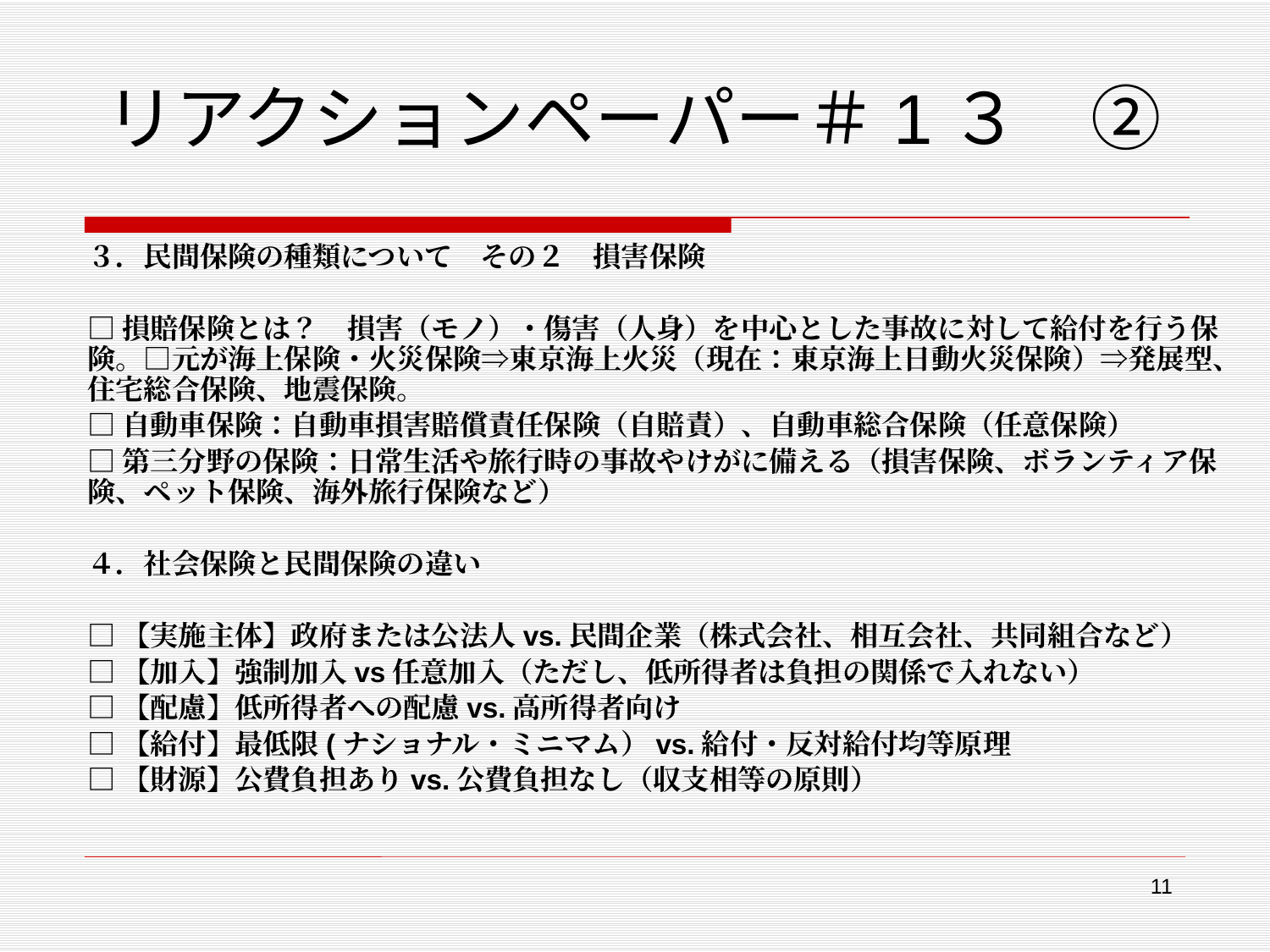

# リアクションペーパー＃1３　②
３．民間保険の種類について　その２　損害保険

□損賠保険とは？　損害（モノ）・傷害（人身）を中心とした事故に対して給付を行う保険。□元が海上保険・火災保険⇒東京海上火災（現在：東京海上日動火災保険）⇒発展型、住宅総合保険、地震保険。
□自動車保険：自動車損害賠償責任保険（自賠責）、自動車総合保険（任意保険）
□第三分野の保険：日常生活や旅行時の事故やけがに備える（損害保険、ボランティア保険、ペット保険、海外旅行保険など）

４．社会保険と民間保険の違い

□【実施主体】政府または公法人vs.民間企業（株式会社、相互会社、共同組合など）
□【加入】強制加入vs任意加入（ただし、低所得者は負担の関係で入れない）
□【配慮】低所得者への配慮vs.高所得者向け
□【給付】最低限(ナショナル・ミニマム）vs.給付・反対給付均等原理
□【財源】公費負担ありvs.公費負担なし（収支相等の原則）

11